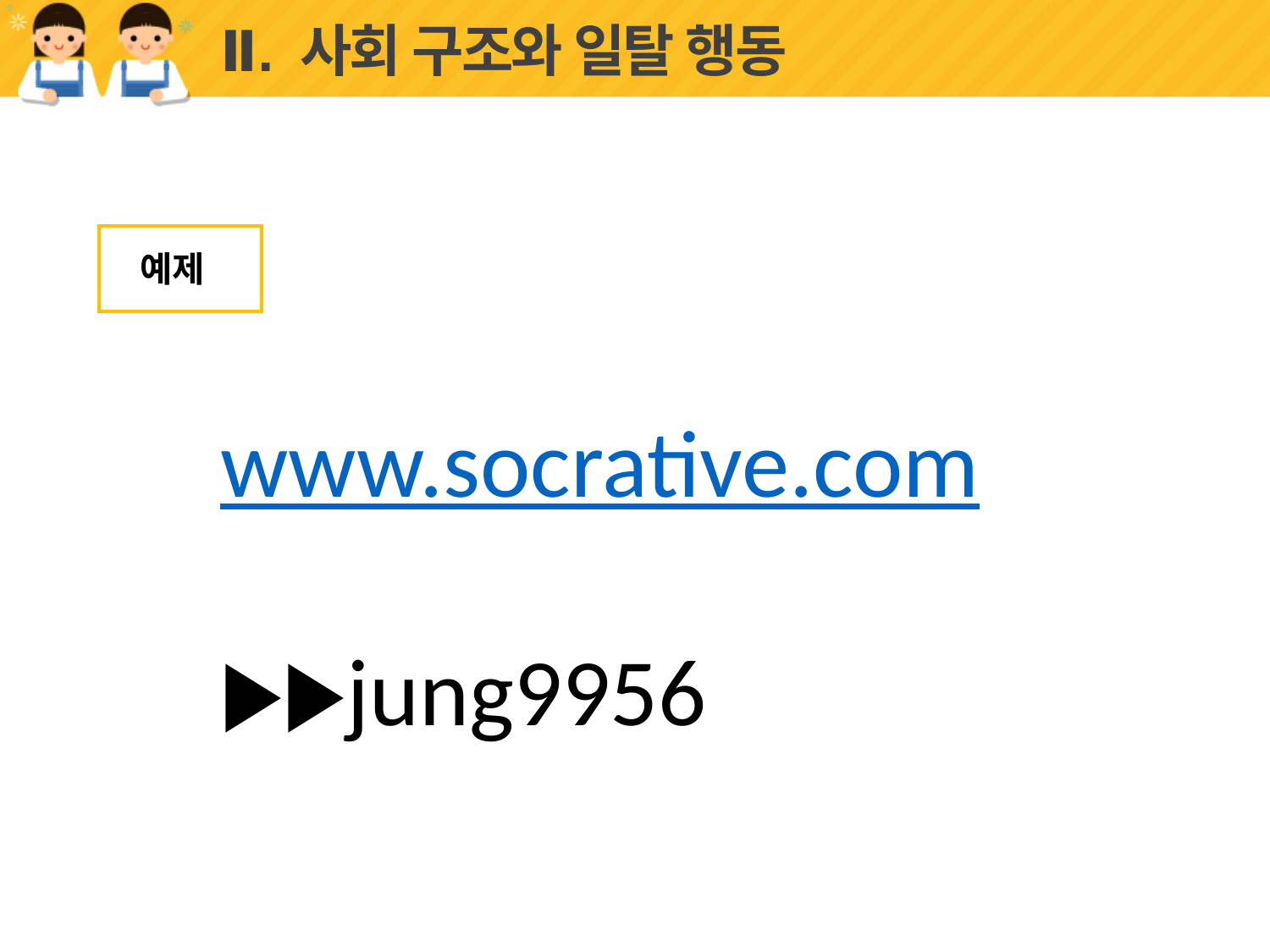

# Ⅱ. 사회 구조와 일탈 행동

예제
www.socrative.com

▶▶jung9956